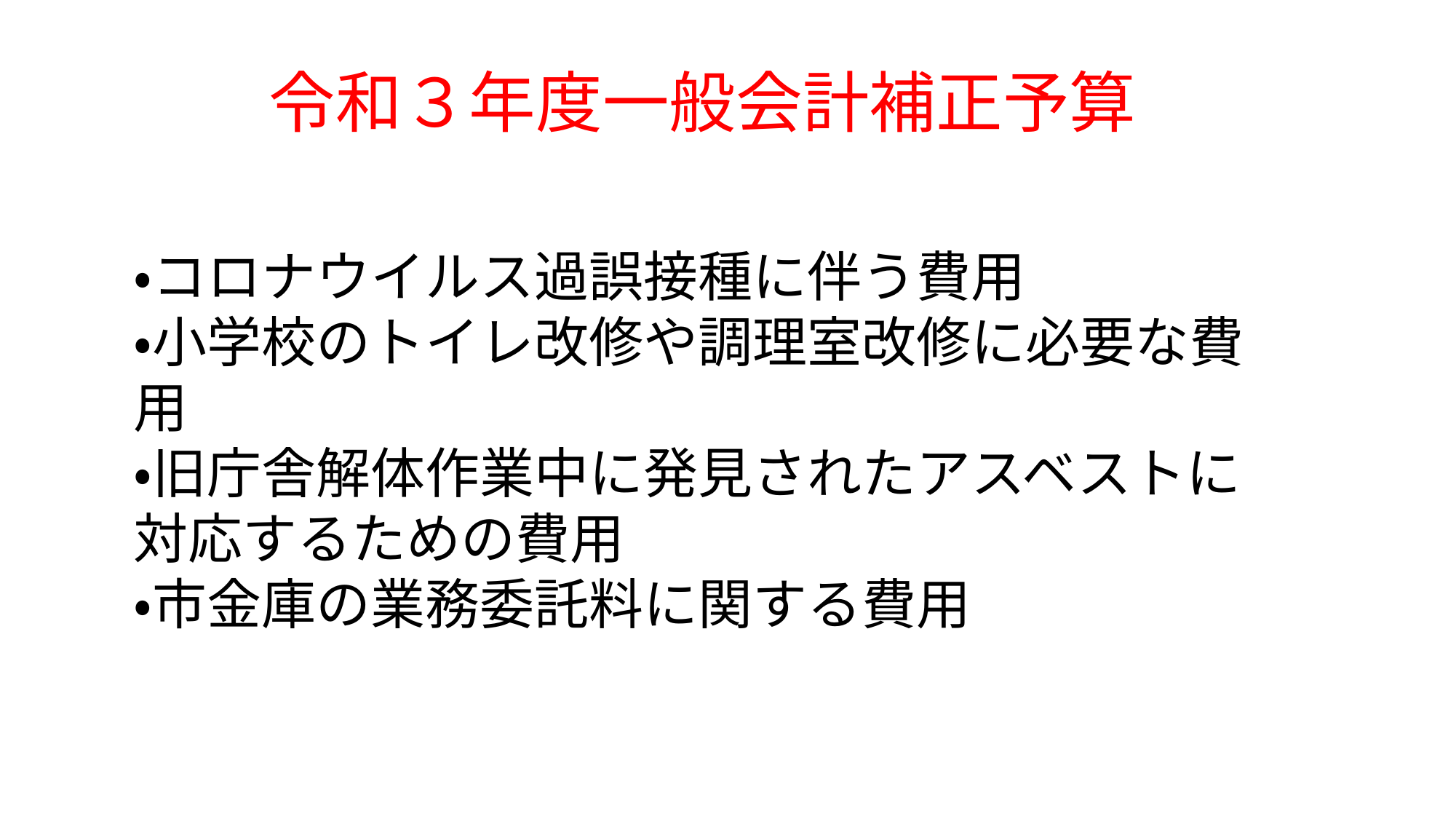

令和３年度一般会計補正予算
・コロナウイルス過誤接種に伴う費用
・小学校のトイレ改修や調理室改修に必要な費用
・旧庁舎解体作業中に発見されたアスベストに対応するための費用
・市金庫の業務委託料に関する費用